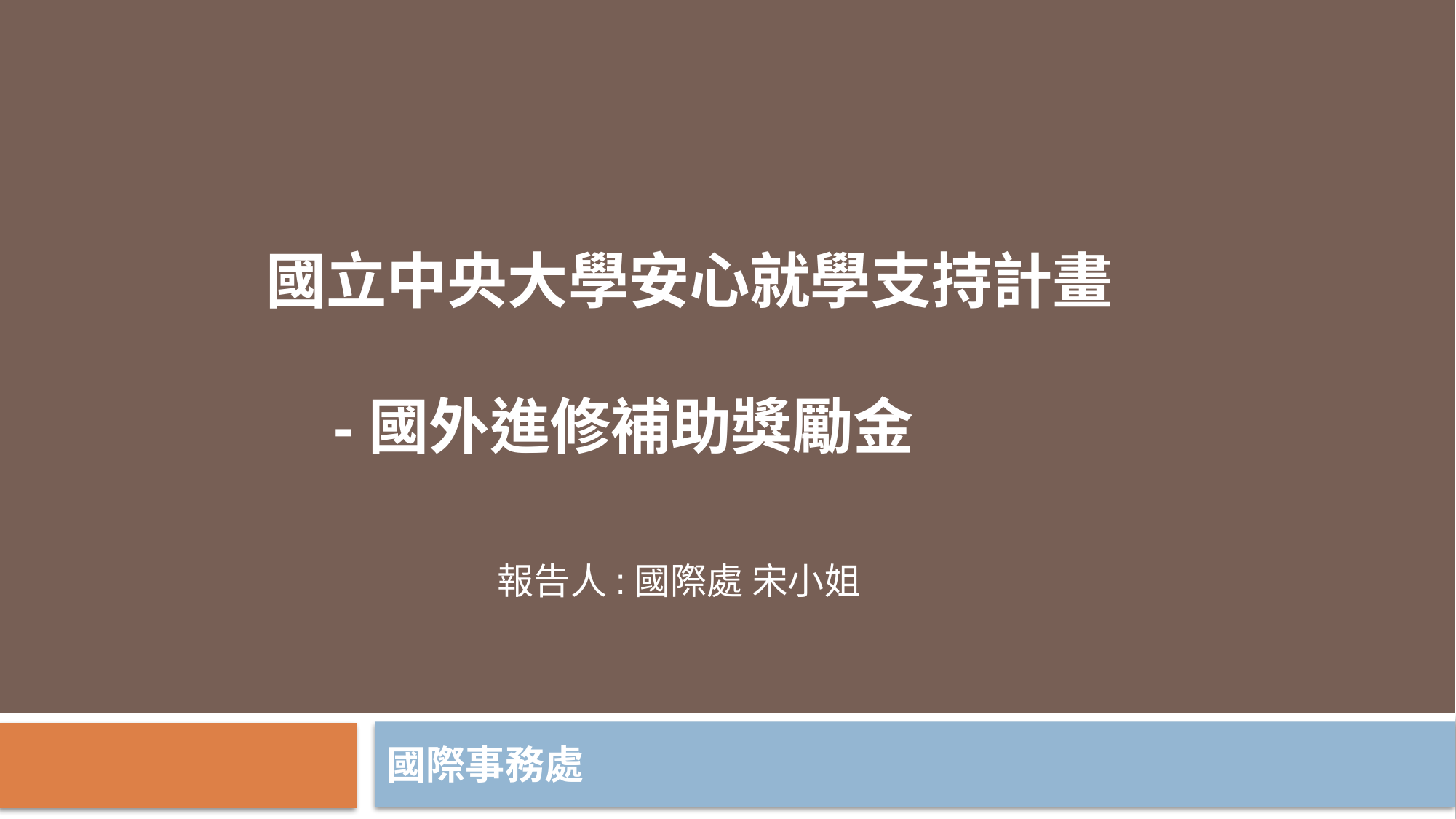

# 國立中央大學安心就學支持計畫 -國外進修補助獎勵金 報告人:國際處 宋小姐
國際事務處